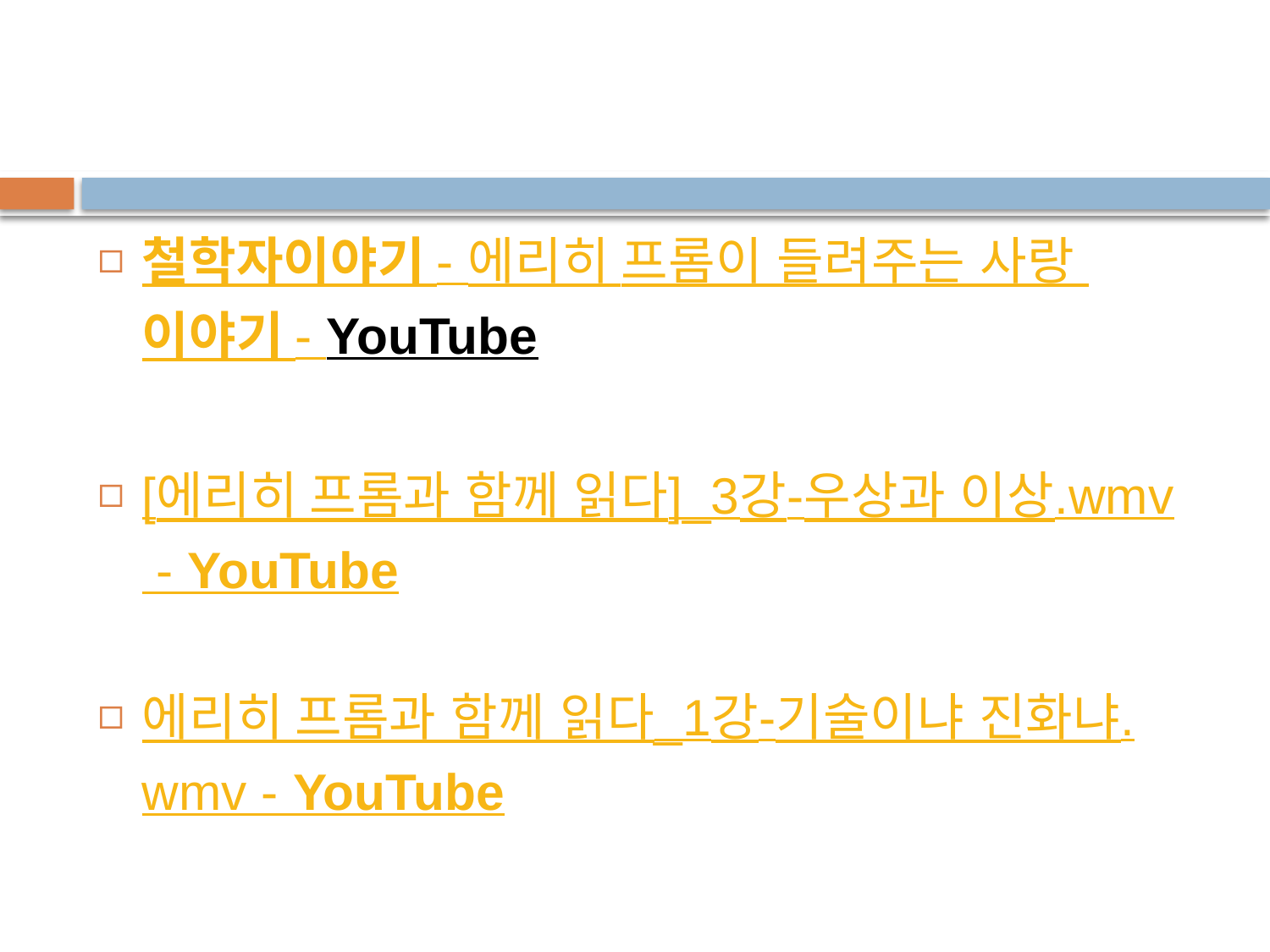

#
철학자이야기 - 에리히 프롬이 들려주는 사랑 이야기 - YouTube

[에리히 프롬과 함께 읽다]_3강-우상과 이상.wmv - YouTube

에리히 프롬과 함께 읽다_1강-기술이냐 진화냐.wmv - YouTube